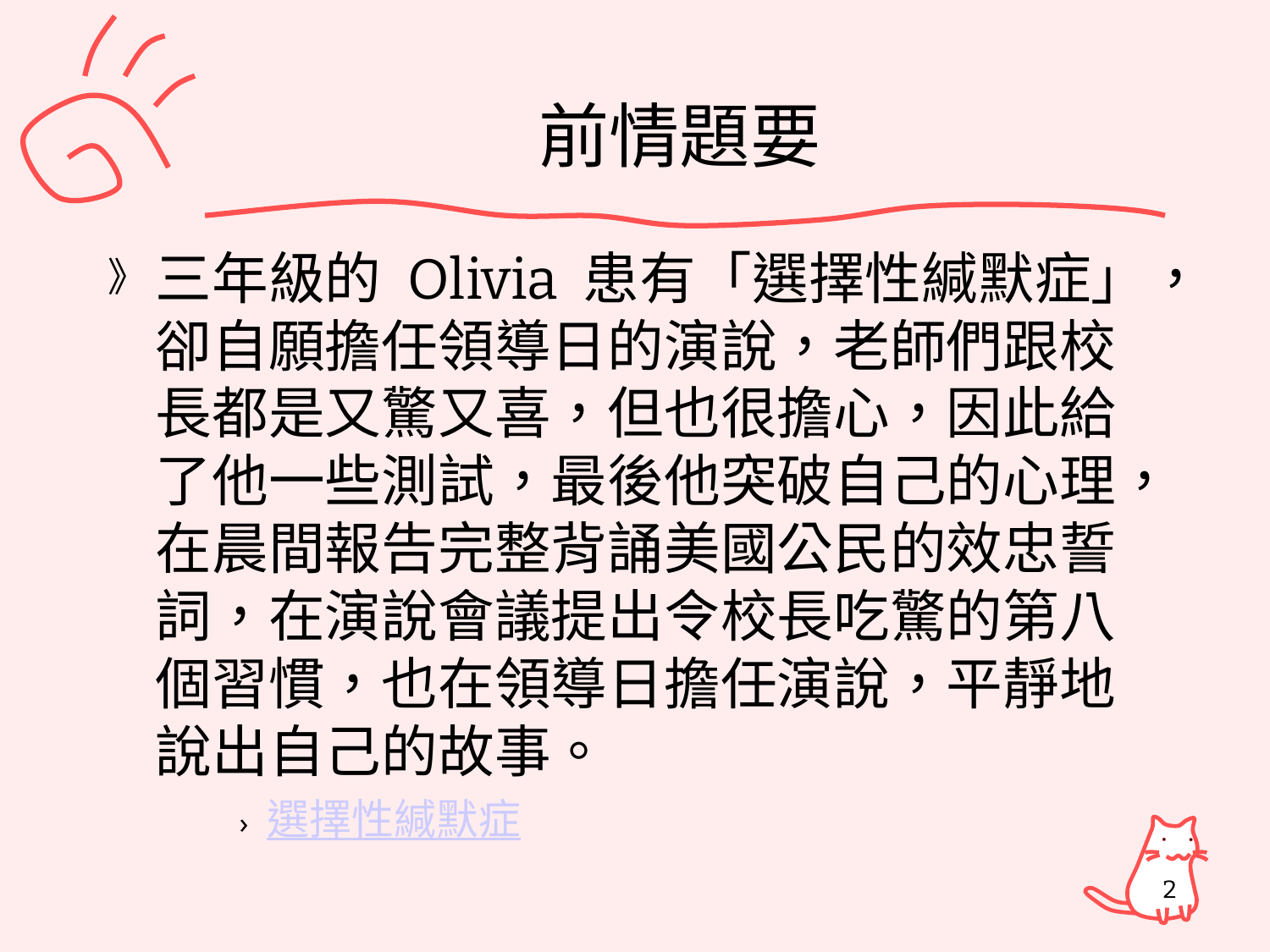

# 前情題要
三年級的 Olivia 患有「選擇性緘默症」，卻自願擔任領導日的演說，老師們跟校長都是又驚又喜，但也很擔心，因此給了他一些測試，最後他突破自己的心理，在晨間報告完整背誦美國公民的效忠誓詞，在演說會議提出令校長吃驚的第八個習慣，也在領導日擔任演說，平靜地說出自己的故事。
選擇性緘默症
2